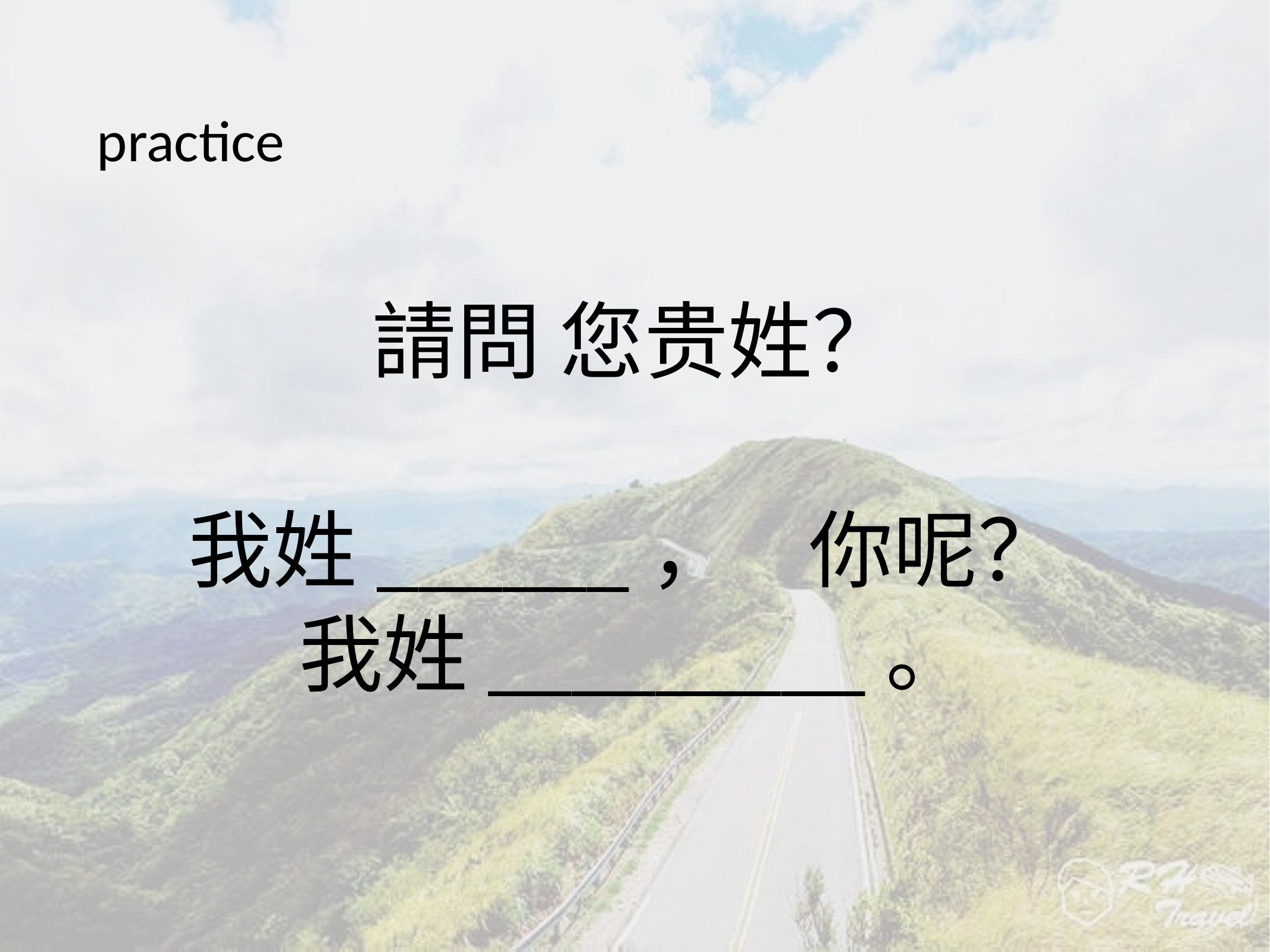

# practice
請問 您贵姓？

我姓______，    你呢？
我姓_________。